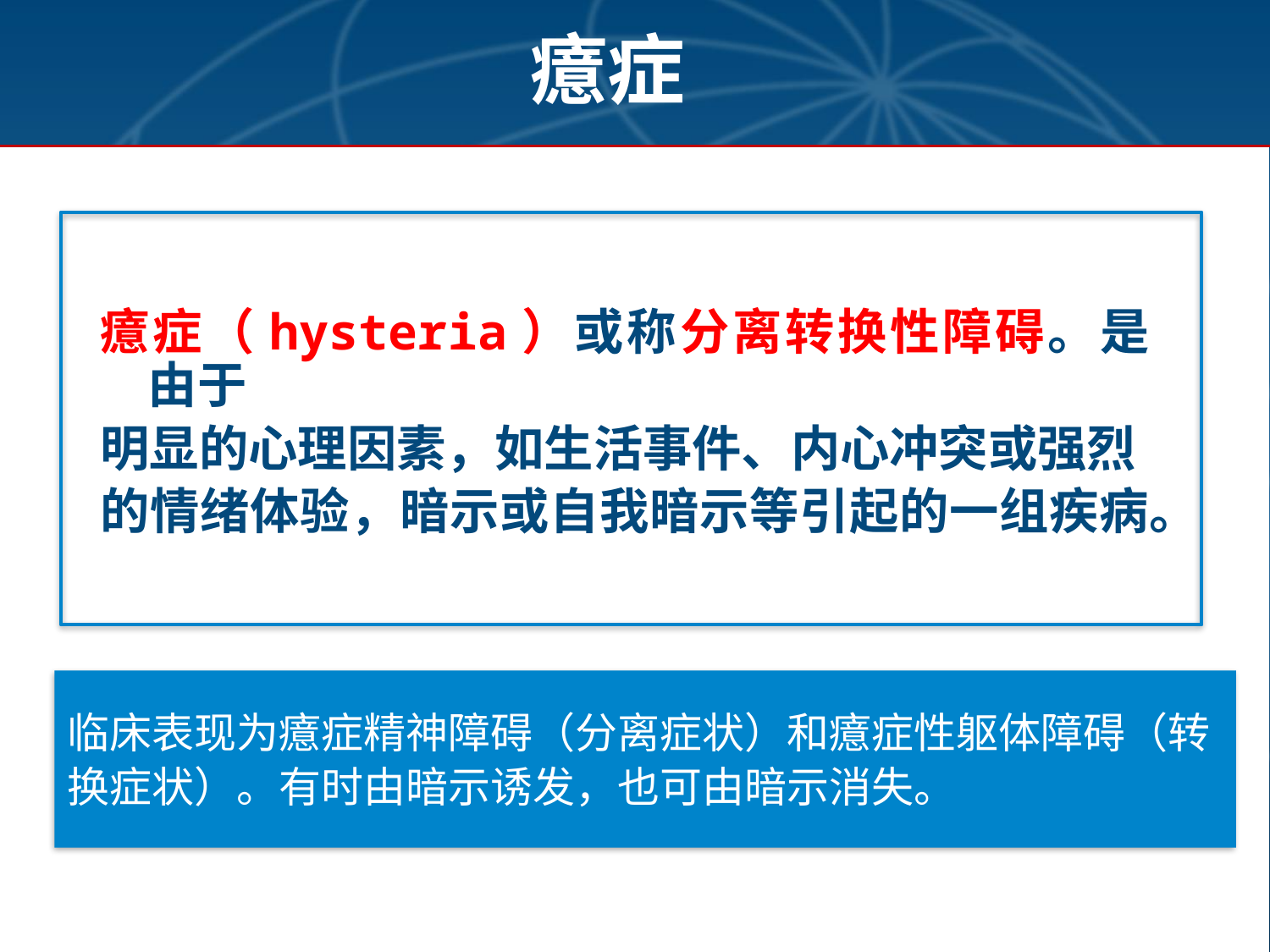

癔症

癔症（hysteria）或称分离转换性障碍。是由于
明显的心理因素，如生活事件、内心冲突或强烈
的情绪体验，暗示或自我暗示等引起的一组疾病。

临床表现为癔症精神障碍（分离症状）和癔症性躯体障碍（转
换症状）。有时由暗示诱发，也可由暗示消失。